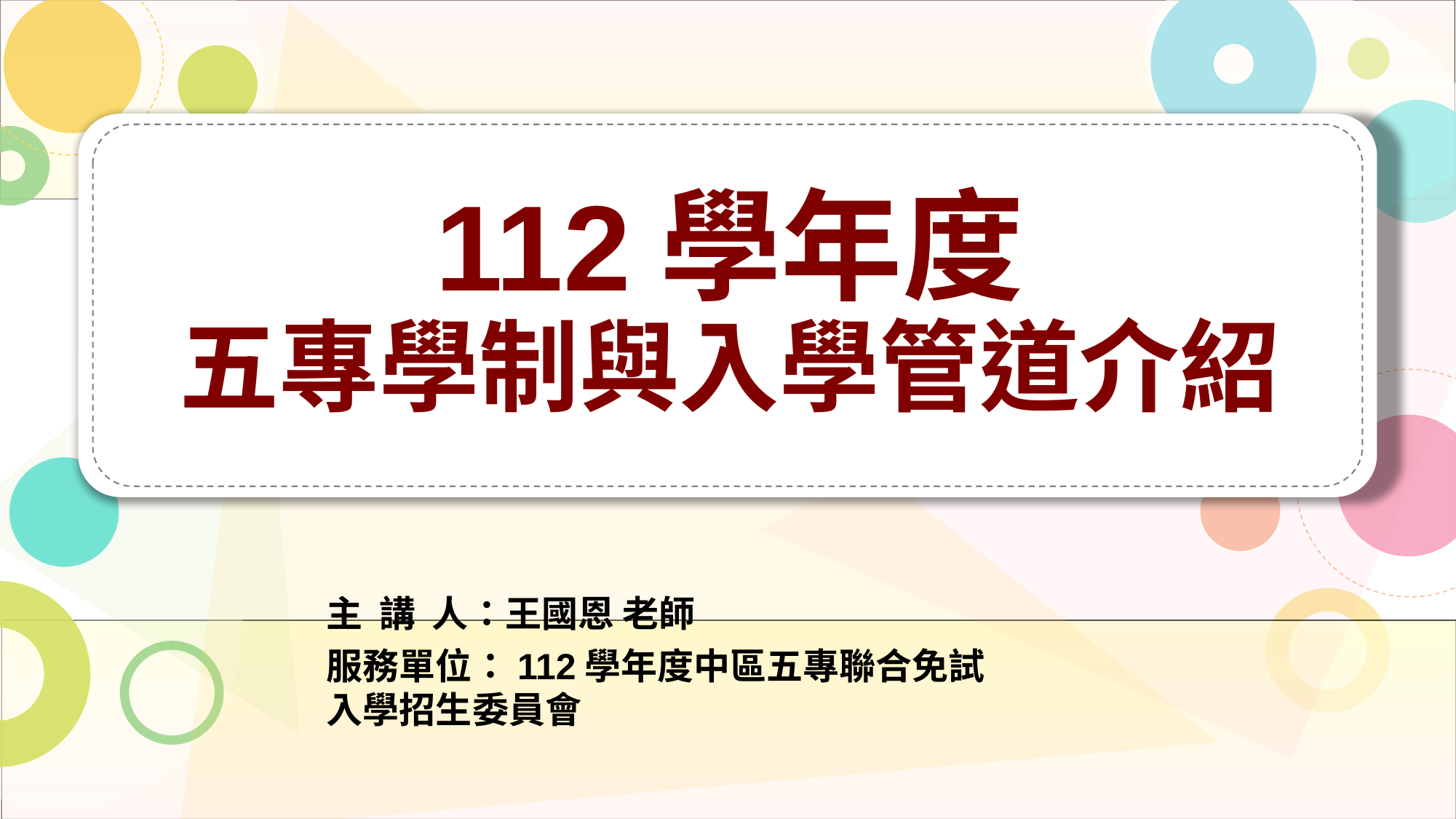

112學年度
五專學制與入學管道介紹
主  講  人：王國恩 老師
服務單位：112學年度中區五專聯合免試入學招生委員會